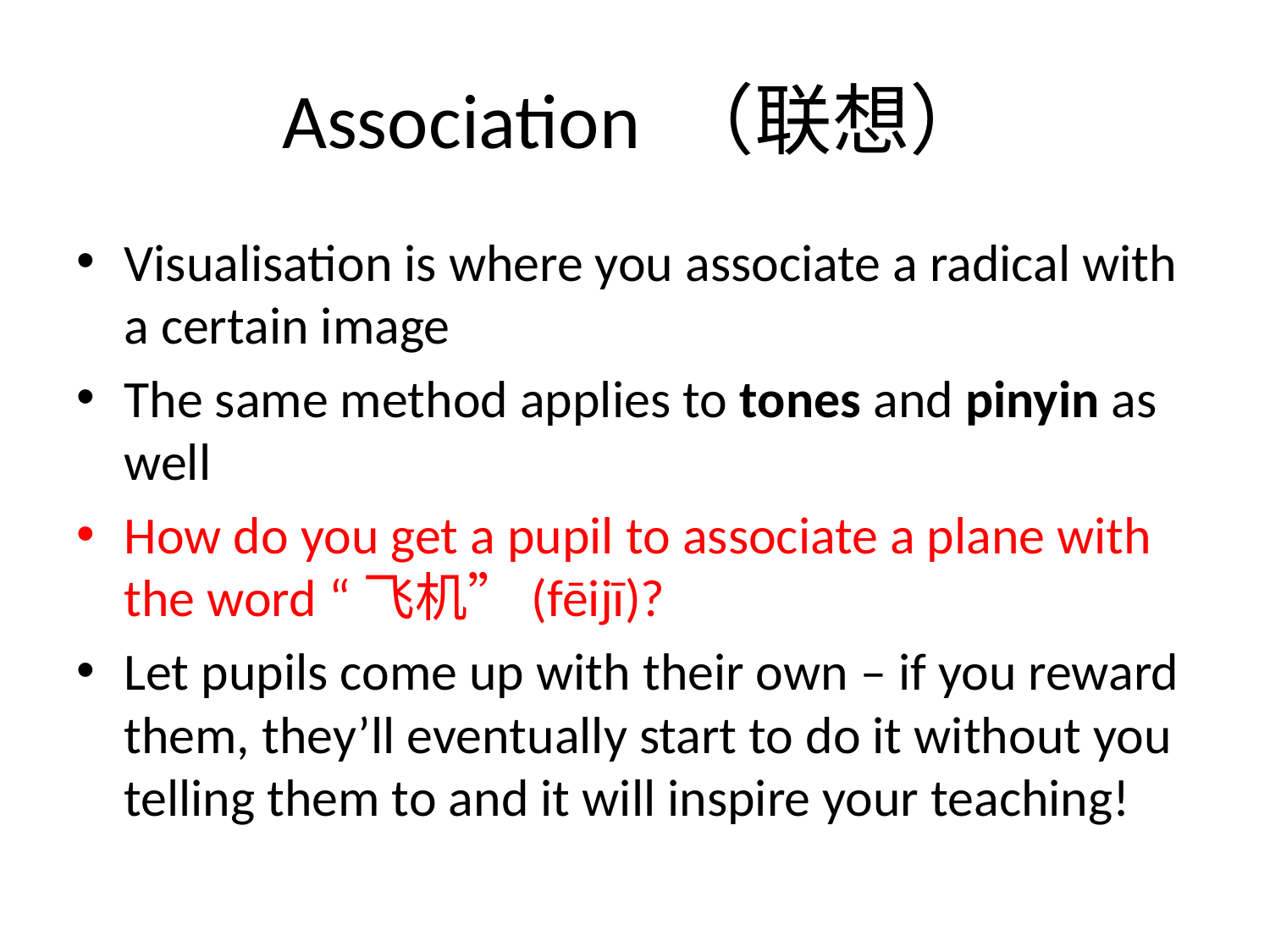

# Association （联想）
Visualisation is where you associate a radical with a certain image
The same method applies to tones and pinyin as well
How do you get a pupil to associate a plane with the word “飞机”(fēijī)?
Let pupils come up with their own – if you reward them, they’ll eventually start to do it without you telling them to and it will inspire your teaching!